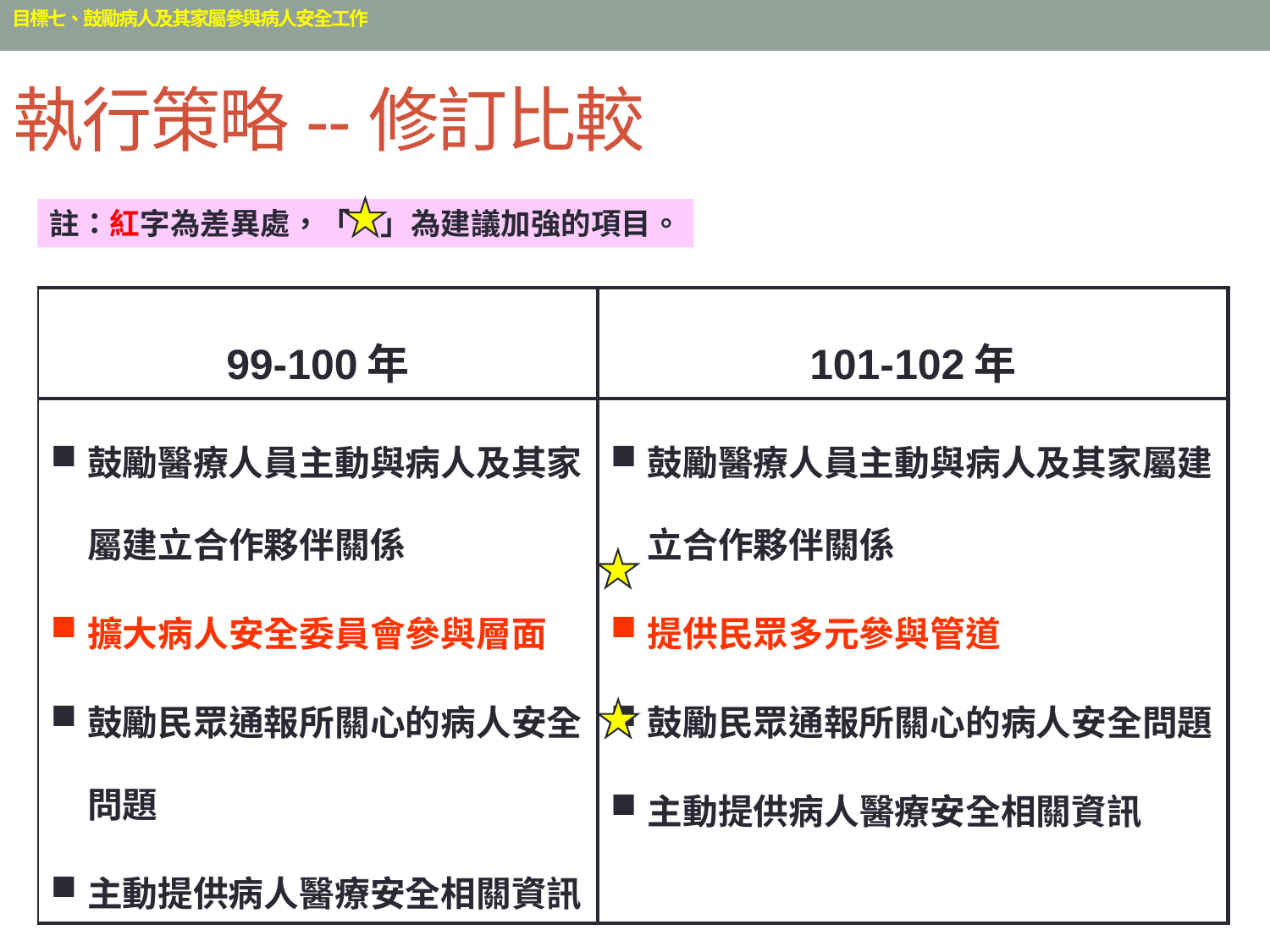

執行策略--修訂比較

註：紅字為差異處，「　」為建議加強的項目。
| 99-100年 | 101-102年 |
| --- | --- |
| 鼓勵醫療人員主動與病人及其家屬建立合作夥伴關係 擴大病人安全委員會參與層面 鼓勵民眾通報所關心的病人安全問題 主動提供病人醫療安全相關資訊 | 鼓勵醫療人員主動與病人及其家屬建立合作夥伴關係 提供民眾多元參與管道 鼓勵民眾通報所關心的病人安全問題 主動提供病人醫療安全相關資訊 |